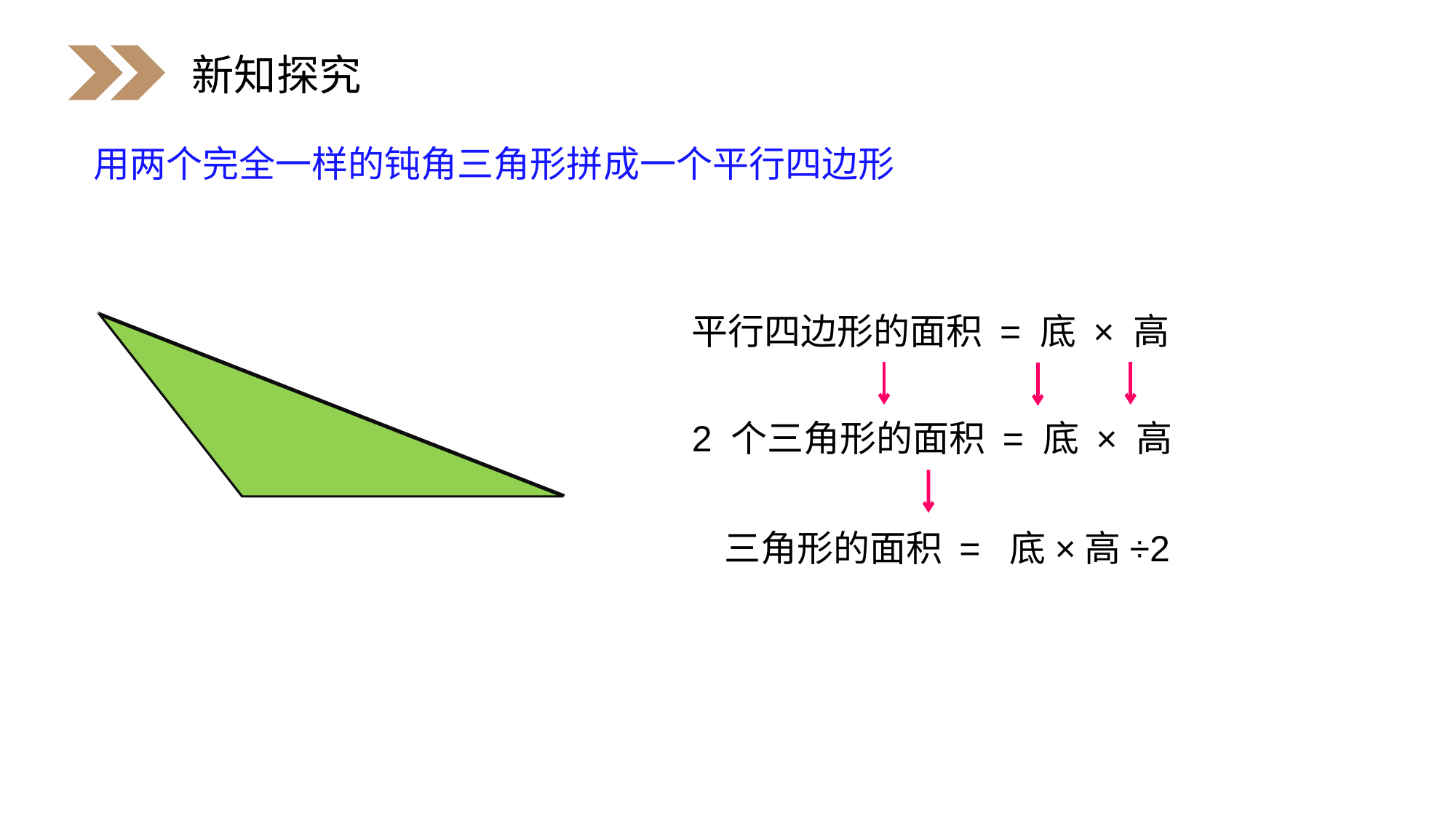

新知探究
用两个完全一样的钝角三角形拼成一个平行四边形
平行四边形的面积 = 底 × 高

2 个三角形的面积 = 底 × 高
三角形的面积 =  底×高÷2